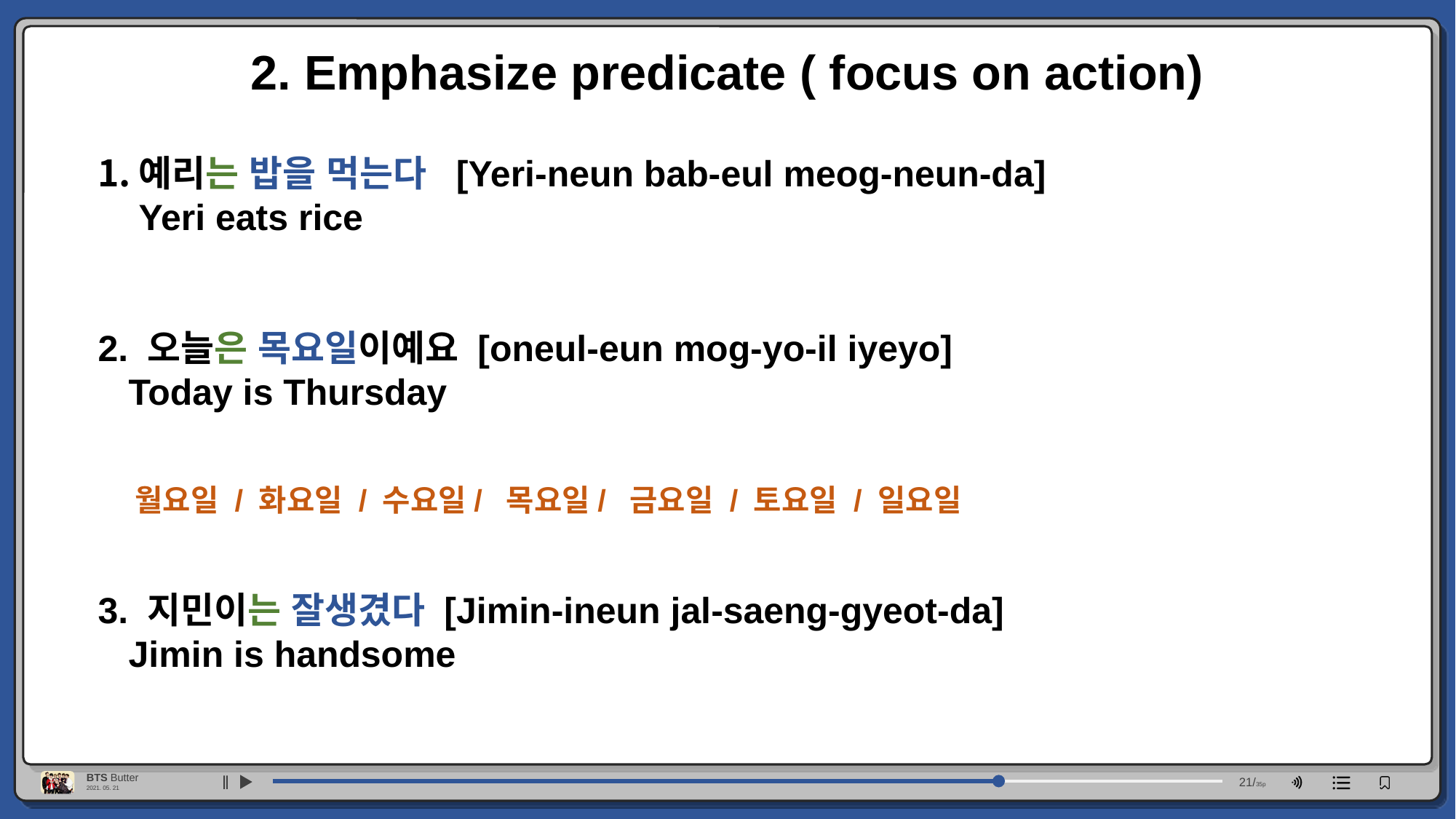

2. Emphasize predicate ( focus on action)
BTS Butter
2021. 05. 21
21/35p

예리는 밥을 먹는다  [Yeri-neun bab-eul meog-neun-da]
    Yeri eats rice

2. 오늘은 목요일이예요 [oneul-eun mog-yo-il iyeyo]
   Today is Thursday

3. 지민이는 잘생겼다 [Jimin-ineun jal-saeng-gyeot-da]
   Jimin is handsome
월요일 / 화요일 / 수요일/  목요일/  금요일 / 토요일 / 일요일